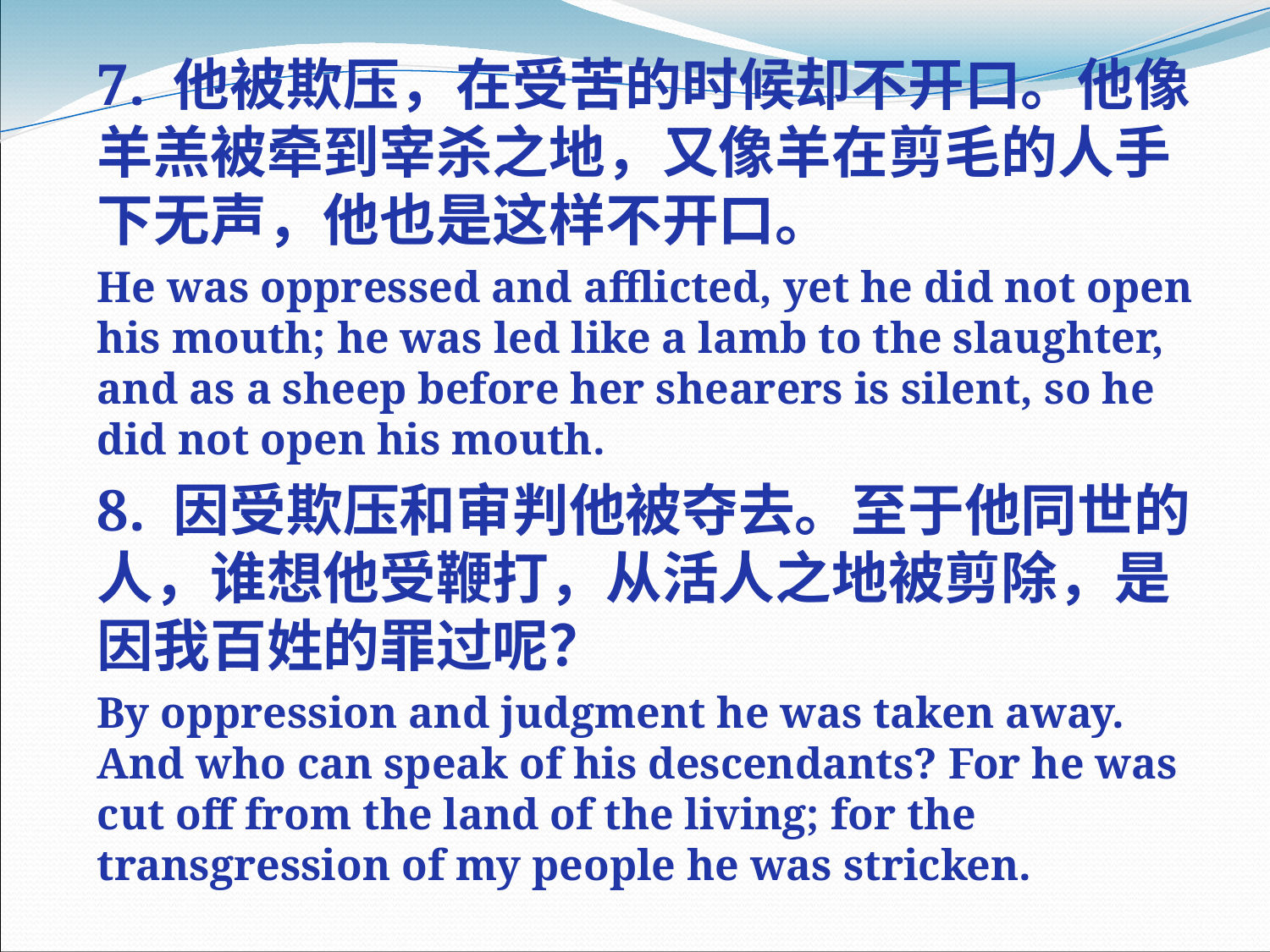

7. 他被欺压，在受苦的时候却不开口。他像羊羔被牵到宰杀之地，又像羊在剪毛的人手下无声，他也是这样不开口。
He was oppressed and afflicted, yet he did not open his mouth; he was led like a lamb to the slaughter, and as a sheep before her shearers is silent, so he did not open his mouth.
8. 因受欺压和审判他被夺去。至于他同世的人，谁想他受鞭打，从活人之地被剪除，是因我百姓的罪过呢？
By oppression and judgment he was taken away. And who can speak of his descendants? For he was cut off from the land of the living; for the transgression of my people he was stricken.